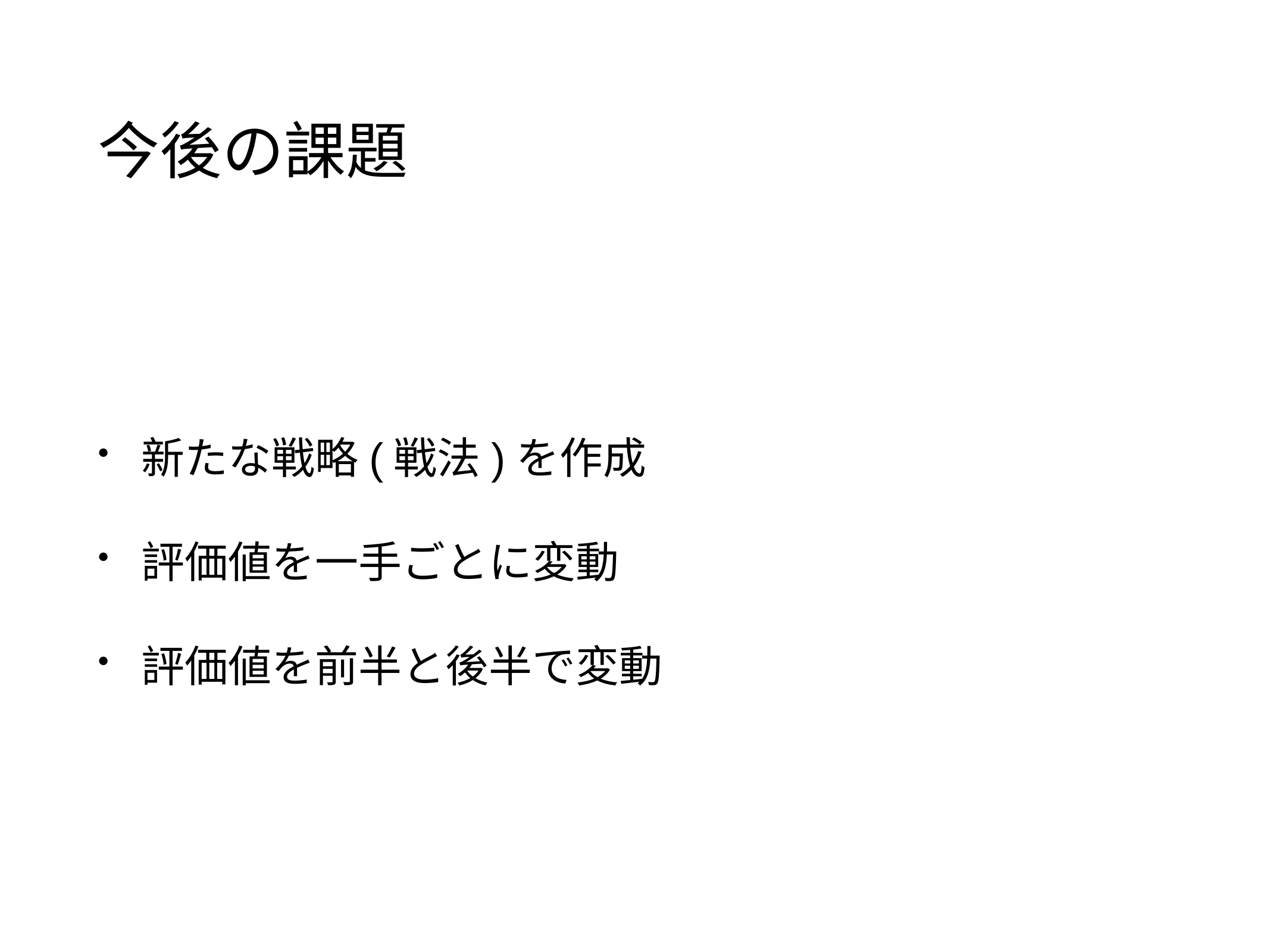

# 今後の課題
新たな戦略(戦法)を作成
評価値を一手ごとに変動
評価値を前半と後半で変動